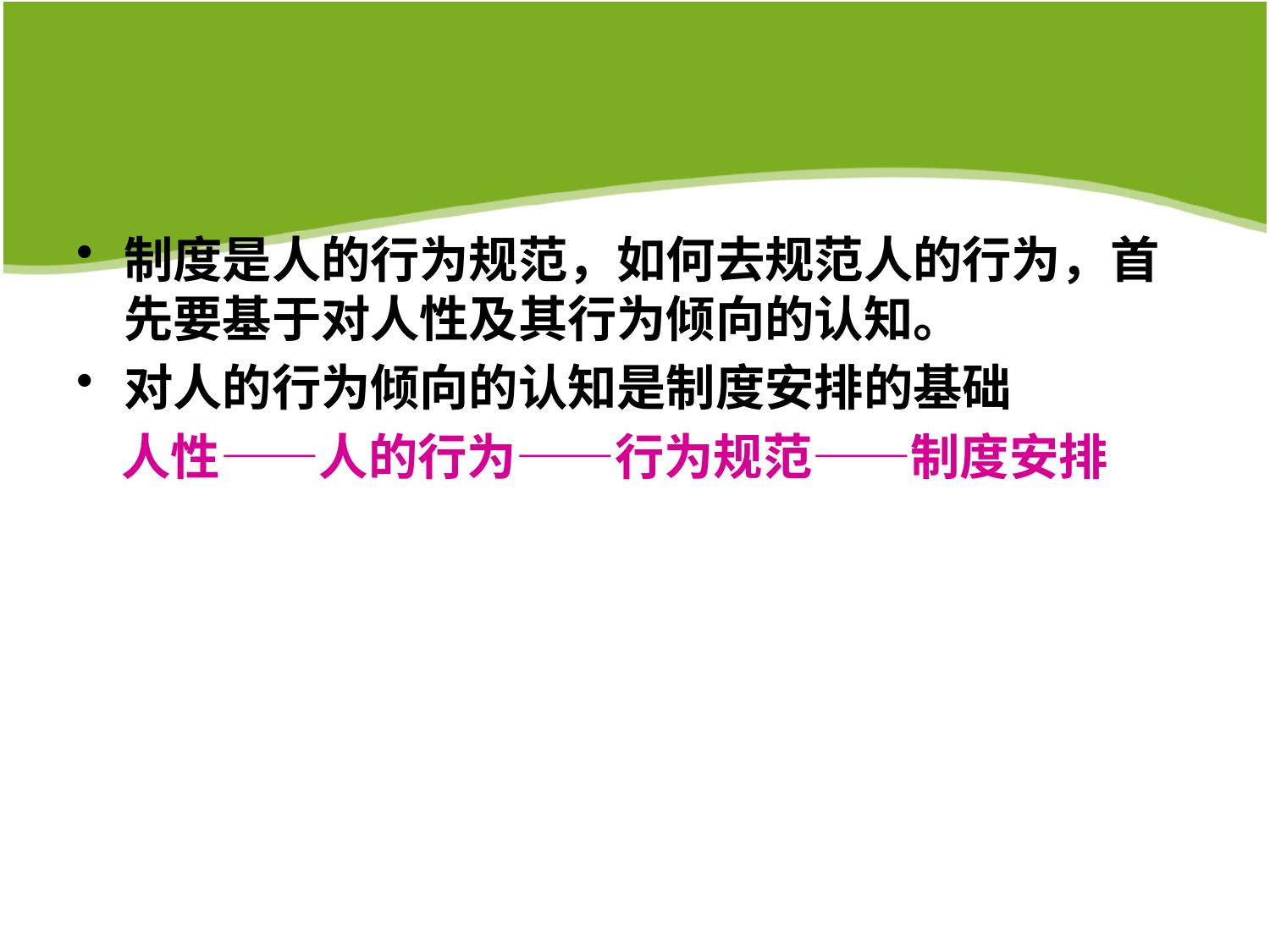

制度是人的行为规范，如何去规范人的行为，首先要基于对人性及其行为倾向的认知。
对人的行为倾向的认知是制度安排的基础
   人性——人的行为——行为规范——制度安排